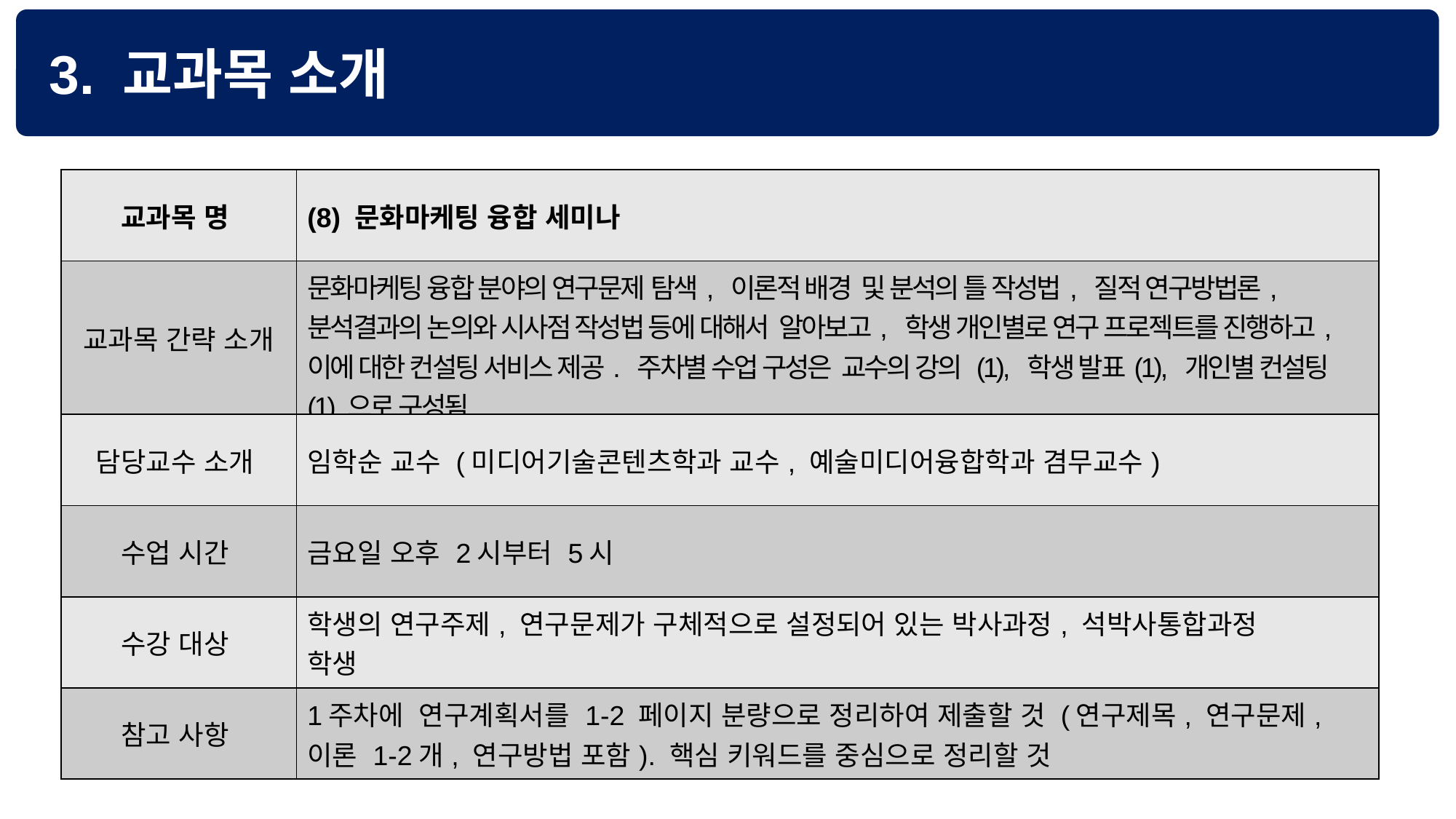

3. 교과목 소개
| 교과목 명 | (8) 문화마케팅 융합 세미나 |
| --- | --- |
| 교과목 간략 소개 | 문화마케팅 융합 분야의 연구문제 탐색, 이론적 배경 및 분석의 틀 작성법, 질적 연구방법론, 분석결과의 논의와 시사점 작성법 등에 대해서 알아보고, 학생 개인별로 연구 프로젝트를 진행하고, 이에 대한 컨설팅 서비스 제공. 주차별 수업 구성은 교수의 강의 (1), 학생 발표(1), 개인별 컨설팅 (1) 으로 구성됨. |
| 담당교수 소개 | 임학순 교수 (미디어기술콘텐츠학과 교수, 예술미디어융합학과 겸무교수) |
| 수업 시간 | 금요일 오후 2시부터 5시 |
| 수강 대상 | 학생의 연구주제, 연구문제가 구체적으로 설정되어 있는 박사과정, 석박사통합과정 학생 |
| 참고 사항 | 1주차에 연구계획서를 1-2 페이지 분량으로 정리하여 제출할 것 (연구제목, 연구문제, 이론 1-2개, 연구방법 포함). 핵심 키워드를 중심으로 정리할 것 |